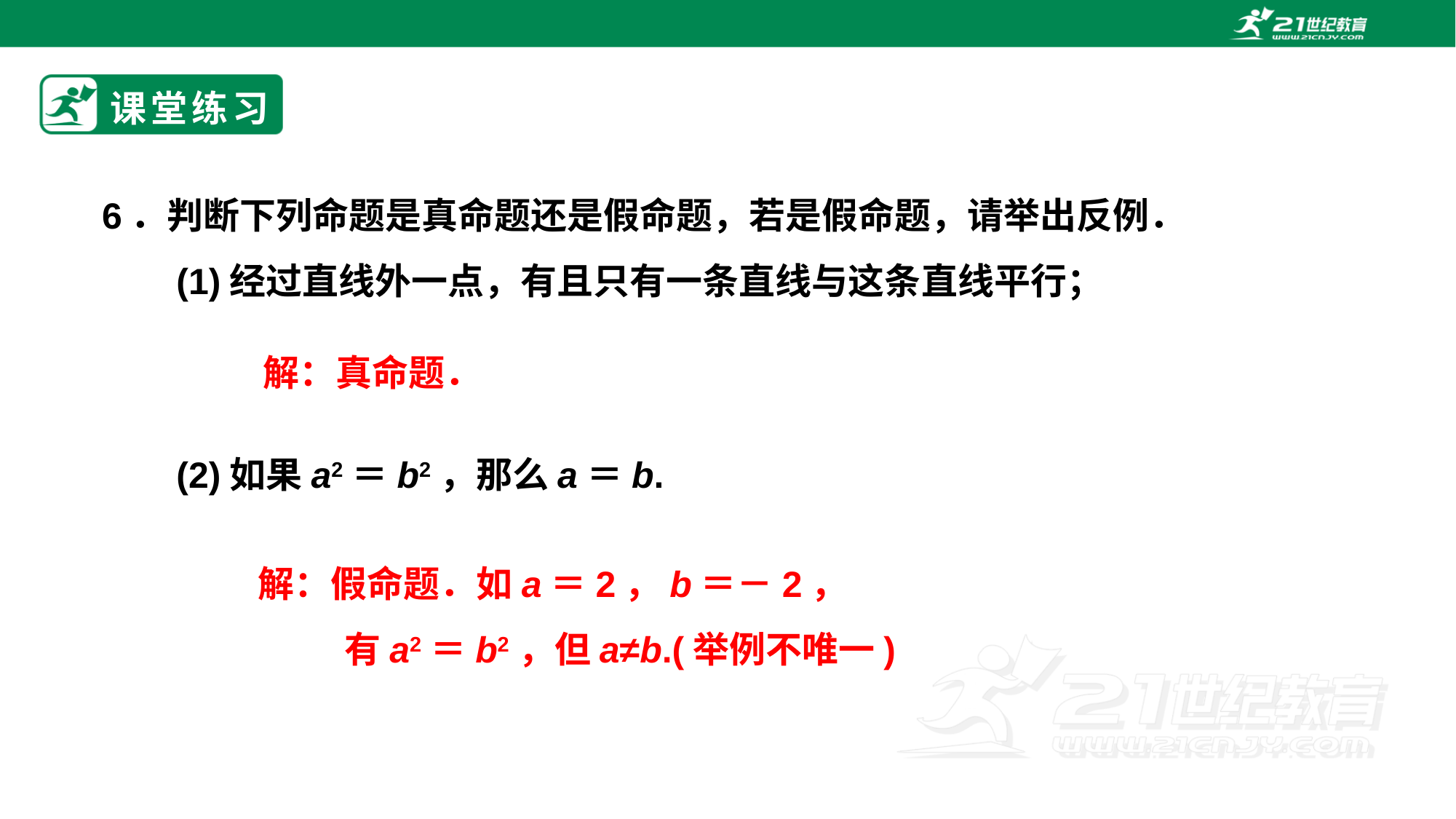

# 课堂练习
6．判断下列命题是真命题还是假命题，若是假命题，请举出反例．
(1)经过直线外一点，有且只有一条直线与这条直线平行；
解：真命题．
(2)如果a2＝b2，那么a＝b.
解：假命题．如a＝2，b＝－2，
有a2＝b2，但a≠b.(举例不唯一)